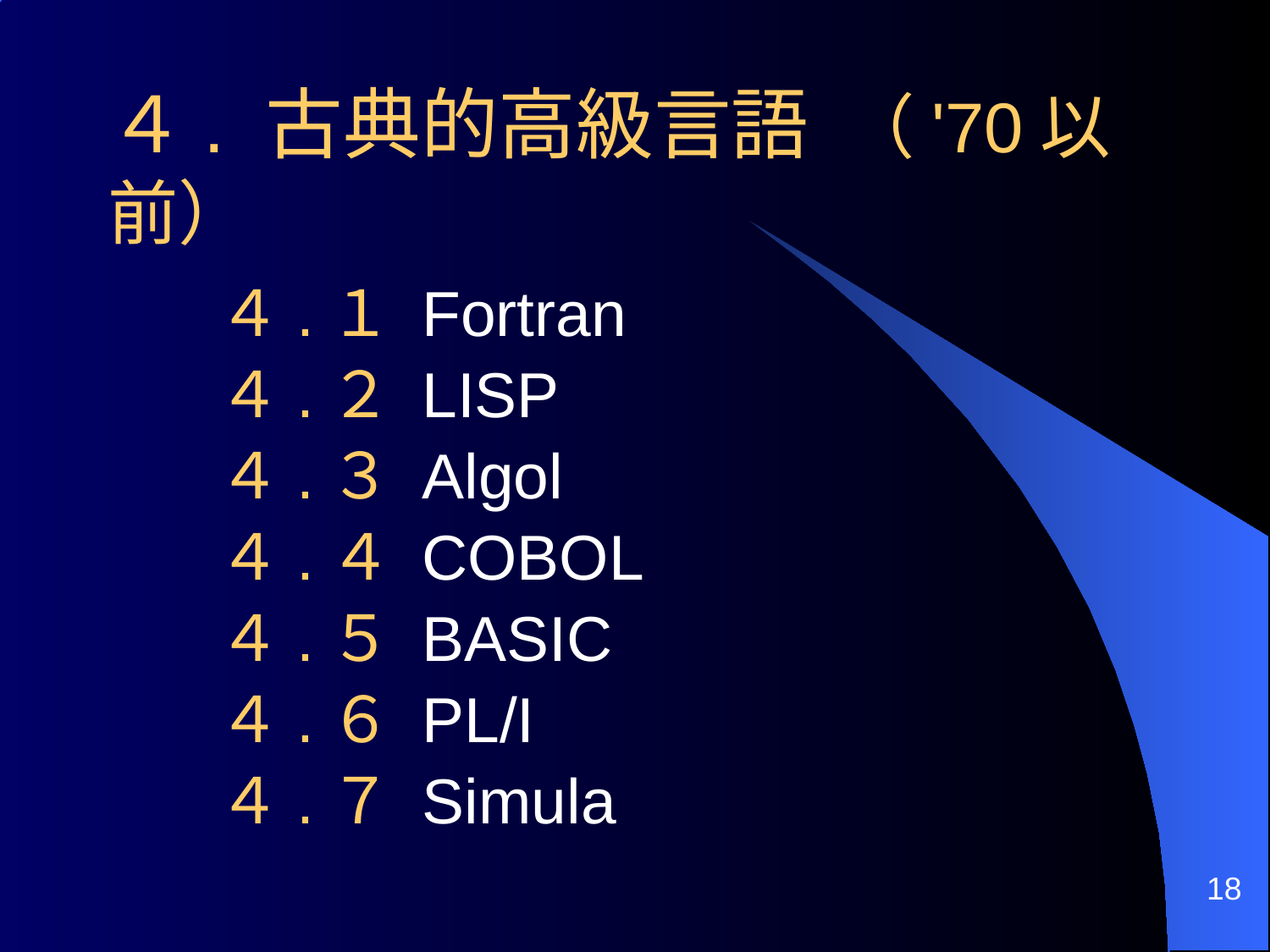

# ４. 古典的高級言語  （'70以前）
	４.１ Fortran
	４.２ LISP
	４.３ Algol
	４.４ COBOL
	４.５ BASIC
	４.６ PL/I
	４.７ Simula
18